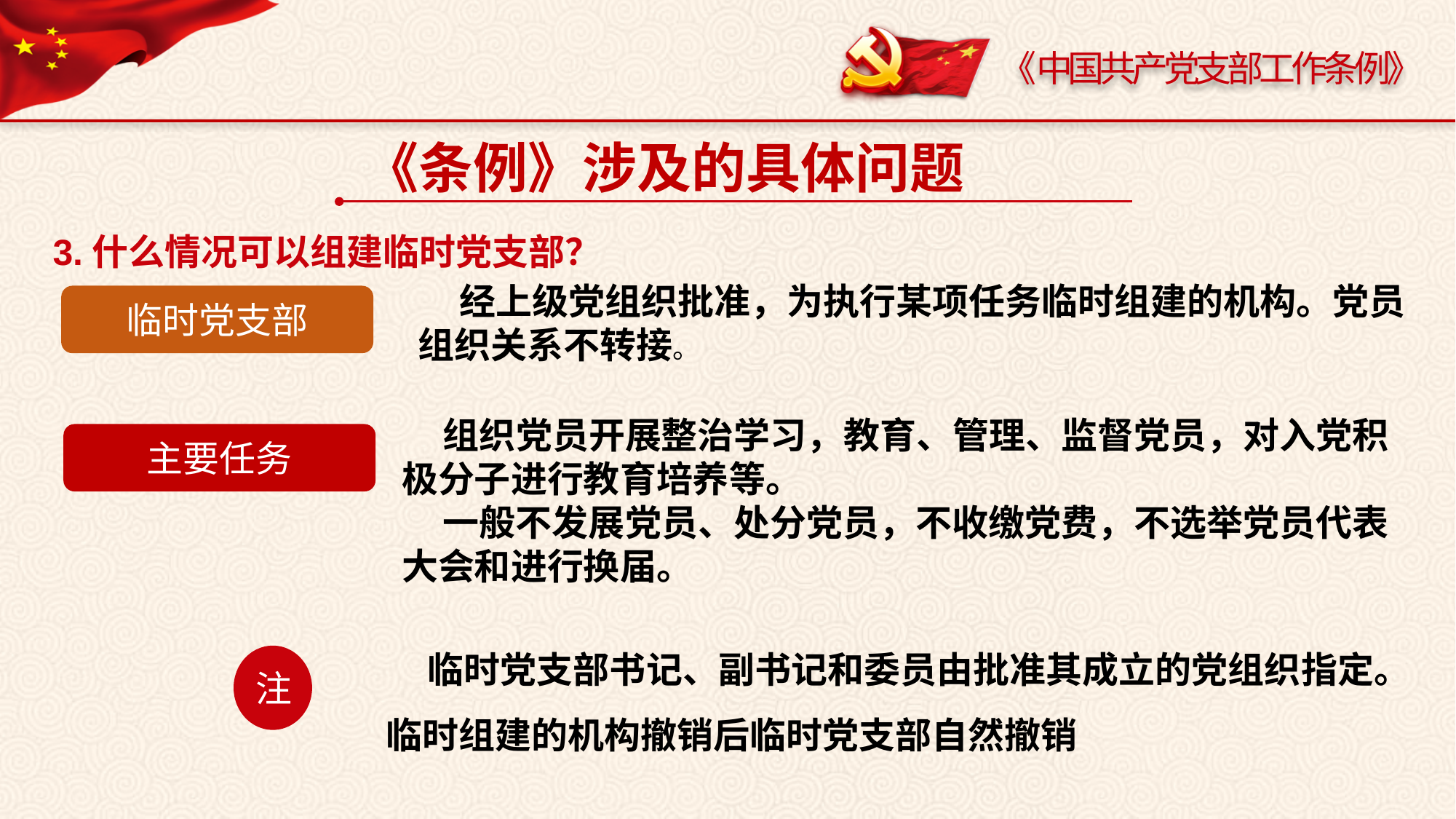

《条例》涉及的具体问题
3.什么情况可以组建临时党支部？
    经上级党组织批准，为执行某项任务临时组建的机构。党员组织关系不转接。
临时党支部
    组织党员开展整治学习，教育、管理、监督党员，对入党积极分子进行教育培养等。
    一般不发展党员、处分党员，不收缴党费，不选举党员代表大会和进行换届。
主要任务
    临时党支部书记、副书记和委员由批准其成立的党组织指定。临时组建的机构撤销后临时党支部自然撤销
注